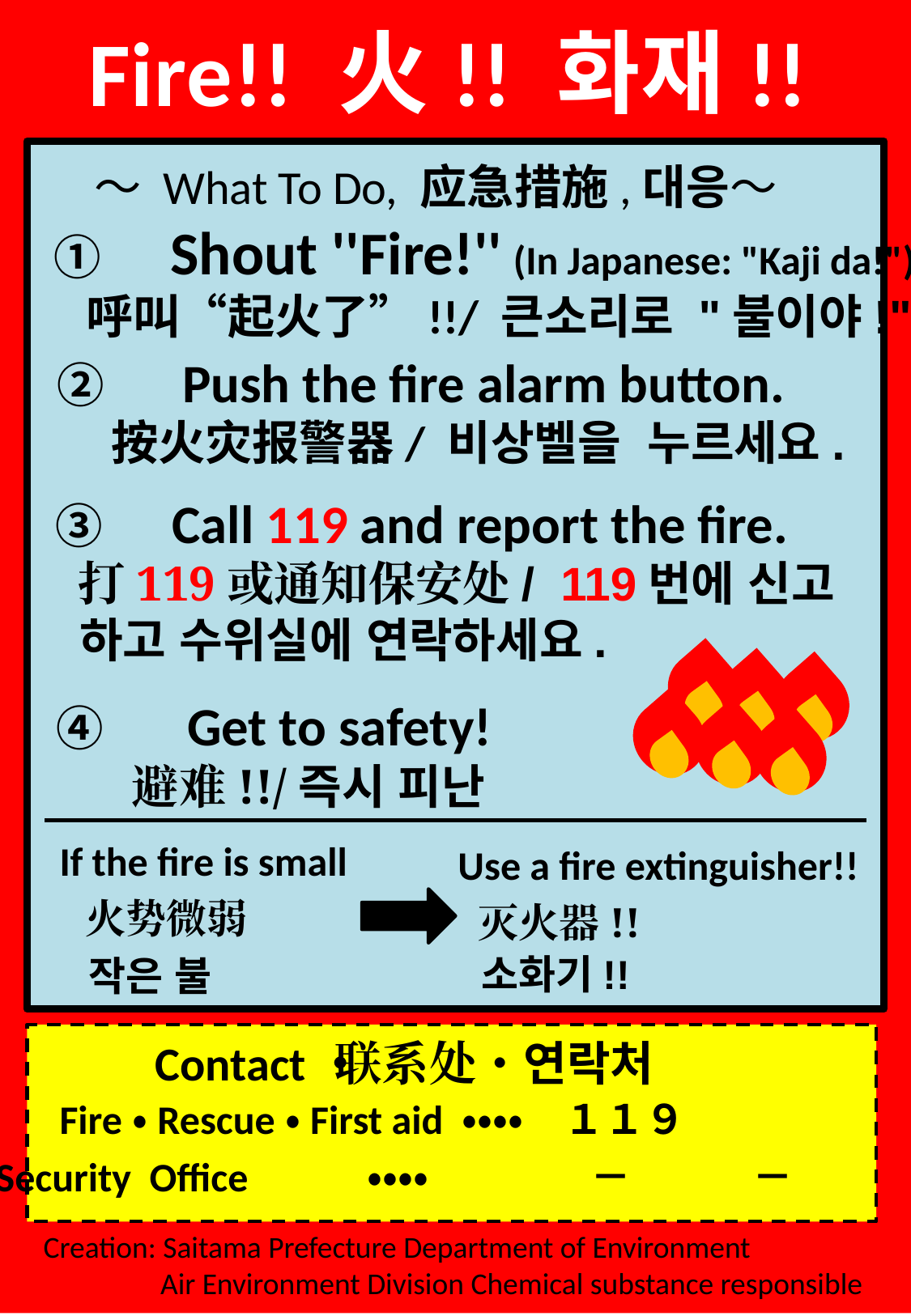

Fire!! 火!! 화재!!

～ What To Do, 应急措施,대응～
①　Shout ''Fire!'' (In Japanese: "Kaji da!")
  呼叫“起火了”!!/ 큰소리로 "불이야!"

②　Push the fire alarm button.
    按火灾报警器/ 비상벨을  누르세요.

③　Call 119 and report the fire.
 打119或通知保安处/  119번에 신고
 하고 수위실에 연락하세요.

④　 Get to safety!
      避难!!/즉시 피난
If the fire is small

Use a fire extinguisher!!
火势微弱

灭火器!!
소화기!!
작은 불

Contact・联系处・연락처
Fire・Rescue・First aid ・・・・　１１９
Security  Office            ・・・・　　　　－　　　－
Creation: Saitama Prefecture Department of Environment
                 Air Environment Division Chemical substance responsible